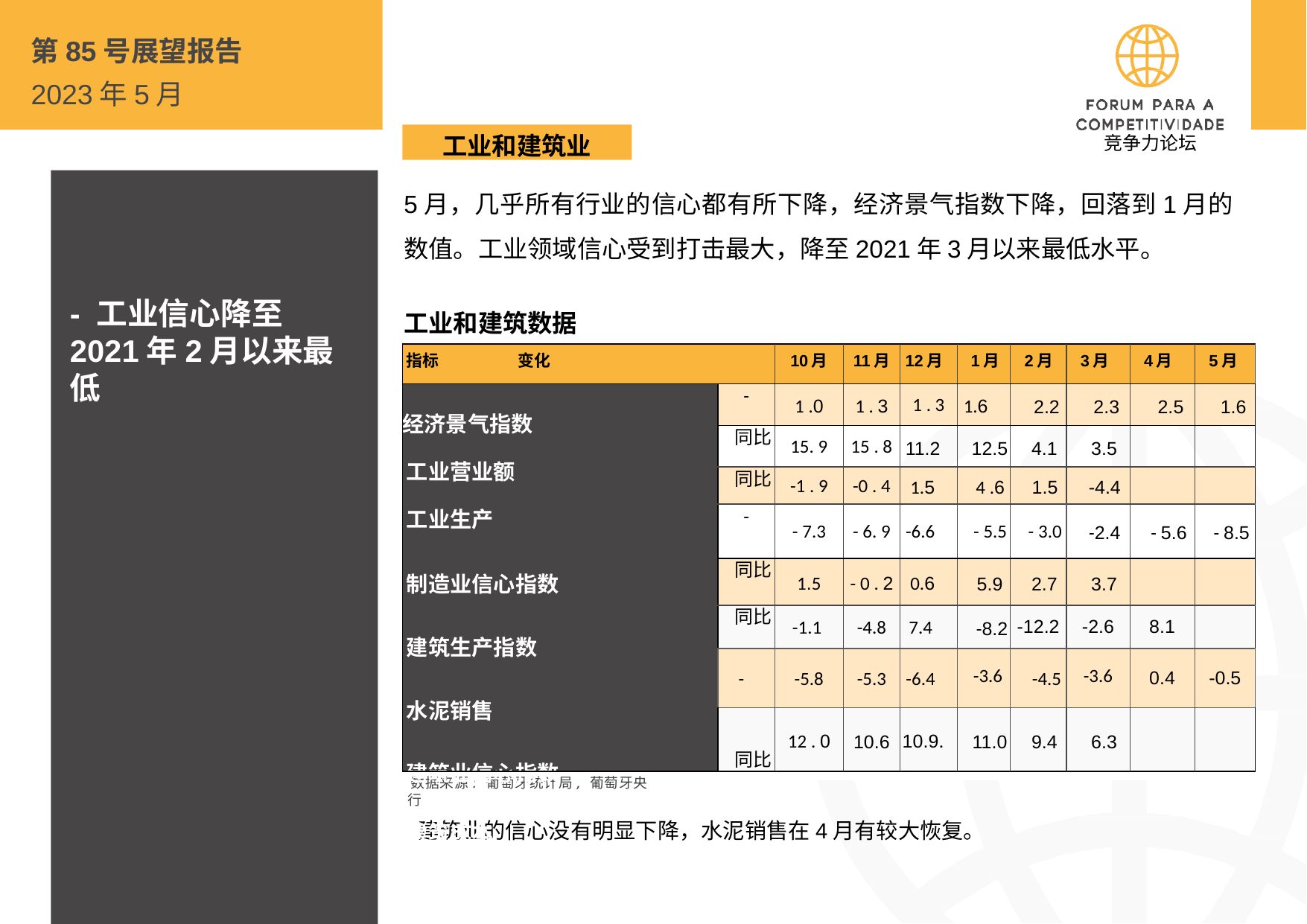

第85号展望报告
2023年5月
工业和建筑业
   竞争力论坛

- 工业信心降至2021年2月以来最低

5月，几乎所有行业的信心都有所下降，经济景气指数下降，回落到1月的数值。工业领域信心受到打击最大，降至2021年3月以来最低水平。
工业和建筑数据
| 指标 变化 |  | 10月 | 11月 | 12月 | 1月 | 2月 | 3月 | 4月 | 5月 |
| --- | --- | --- | --- | --- | --- | --- | --- | --- | --- |
| 经济景气指数 工业营业额 工业生产 制造业信心指数 建筑生产指数 水泥销售 建筑业信心指数 建筑成本 | - | 1 .0 | 1 . 3 | 1 . 3 | 1.6 | 2.2 | 2.3 | 2.5 | 1.6 |
|  | 同比 | 15. 9 | 15 . 8 | 11.2 | 12.5 | 4.1 | 3.5 |  |  |
|  | 同比 | -1 . 9 | -0 . 4 | 1.5 | 4 .6 | 1.5 | -4.4 |  |  |
|  | - | - 7.3 | - 6. 9 | -6.6 | - 5.5 | - 3.0 | -2.4 | - 5.6 | - 8.5 |
|  | 同比 | 1.5 | - 0 . 2 | 0.6 | 5.9 | 2.7 | 3.7 |  |  |
|  | 同比 | -1.1 | -4.8 | 7.4 | -8.2 | -12.2 | -2.6 | 8.1 |  |
|  | - | -5.8 | -5.3 | -6.4 | -3.6 | -4.5 | -3.6 | 0.4 | -0.5 |
|  | 同比 | 12 . 0 | 10.6 | 10.9. | 11.0 | 9.4 | 6.3 |  |  |

数据来源: 葡萄牙统计局, 葡萄牙央行
建筑业的信心没有明显下降，水泥销售在4月有较大恢复。